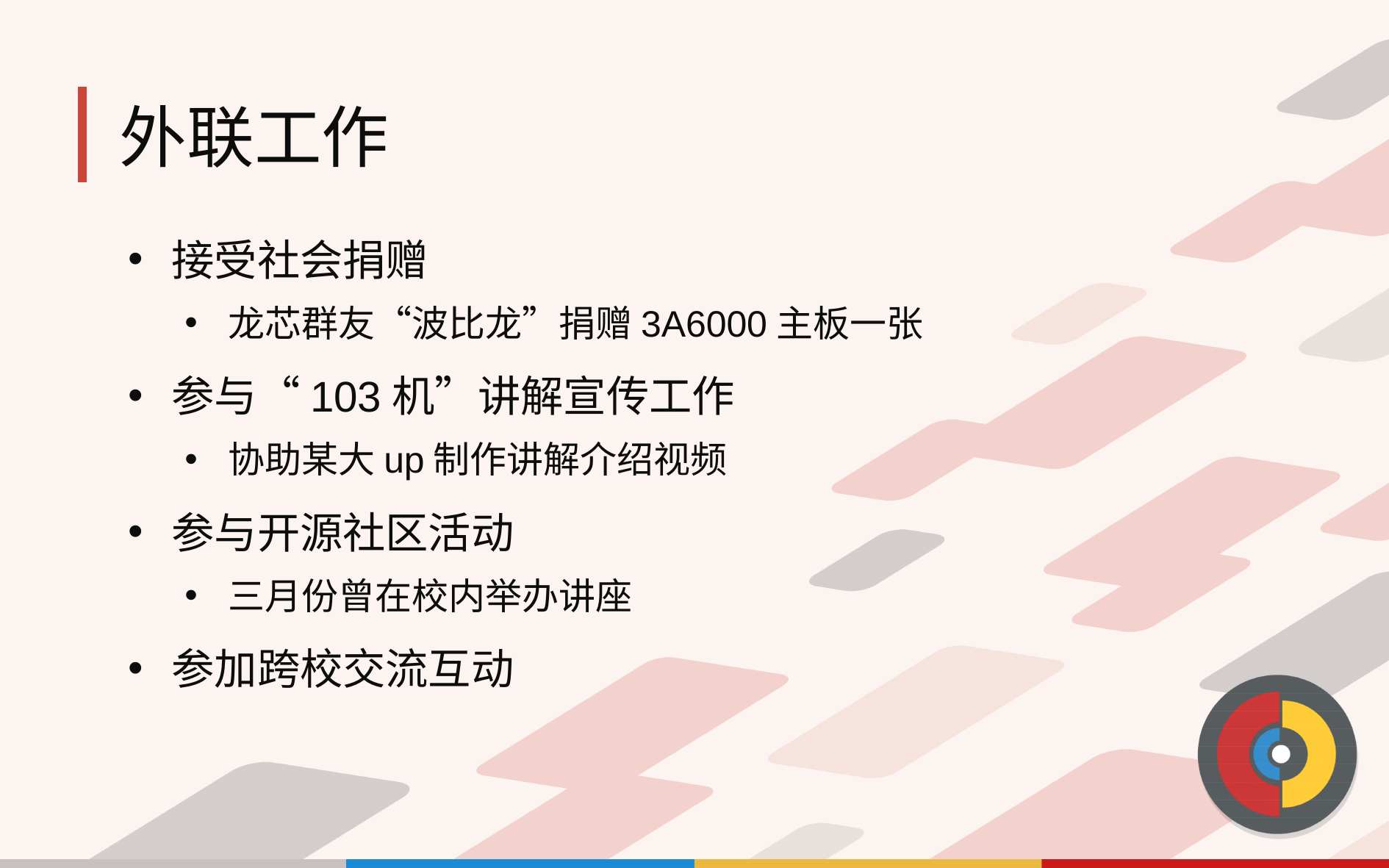

# 外联工作
接受社会捐赠
龙芯群友“波比龙”捐赠3A6000主板一张
参与“103机”讲解宣传工作
协助某大up制作讲解介绍视频
参与开源社区活动
三月份曾在校内举办讲座
参加跨校交流互动